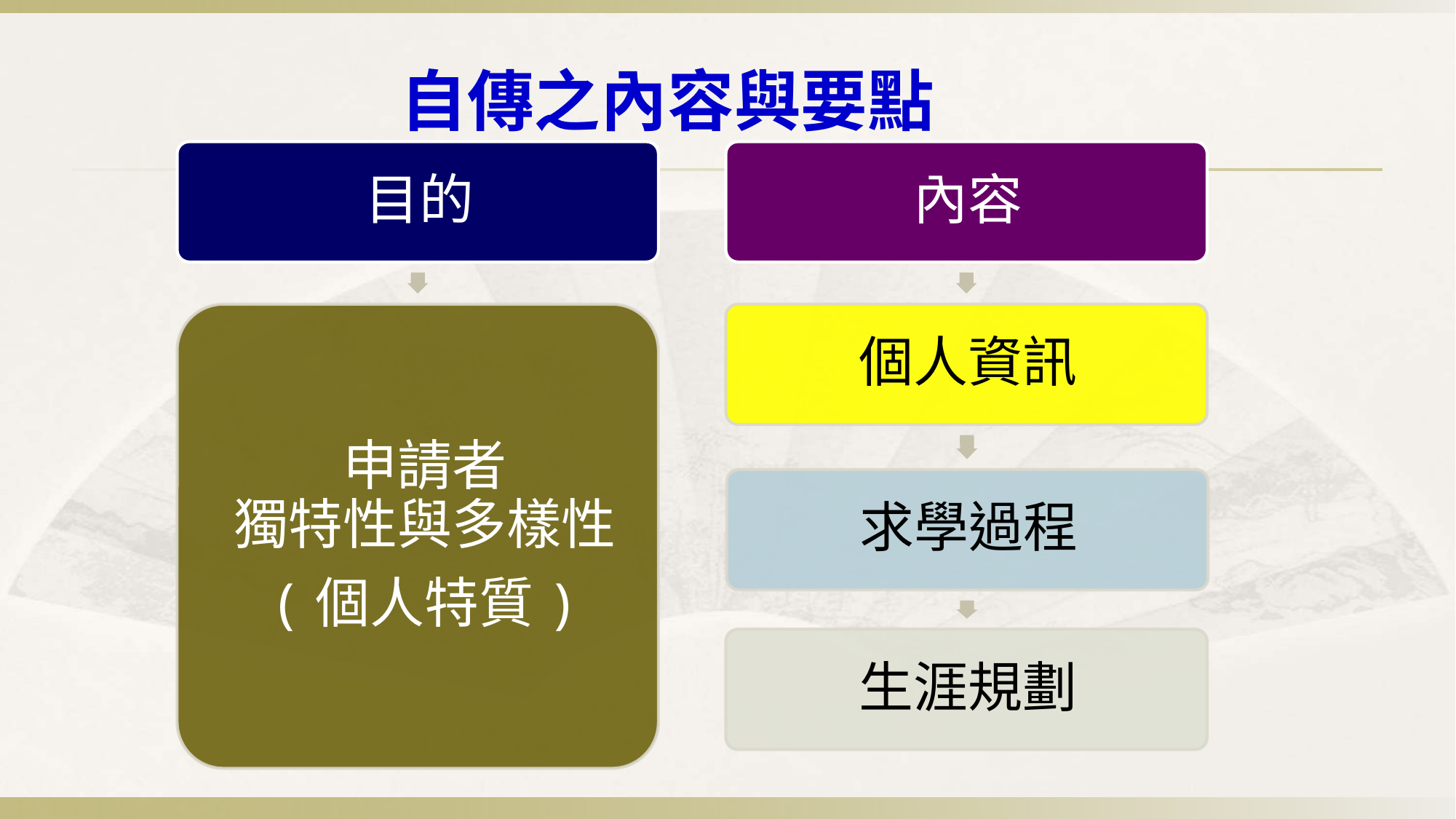

# 自傳之內容與要點
目的
申請者
獨特性與多樣性
(個人特質)
內容
個人資訊
求學過程
生涯規劃